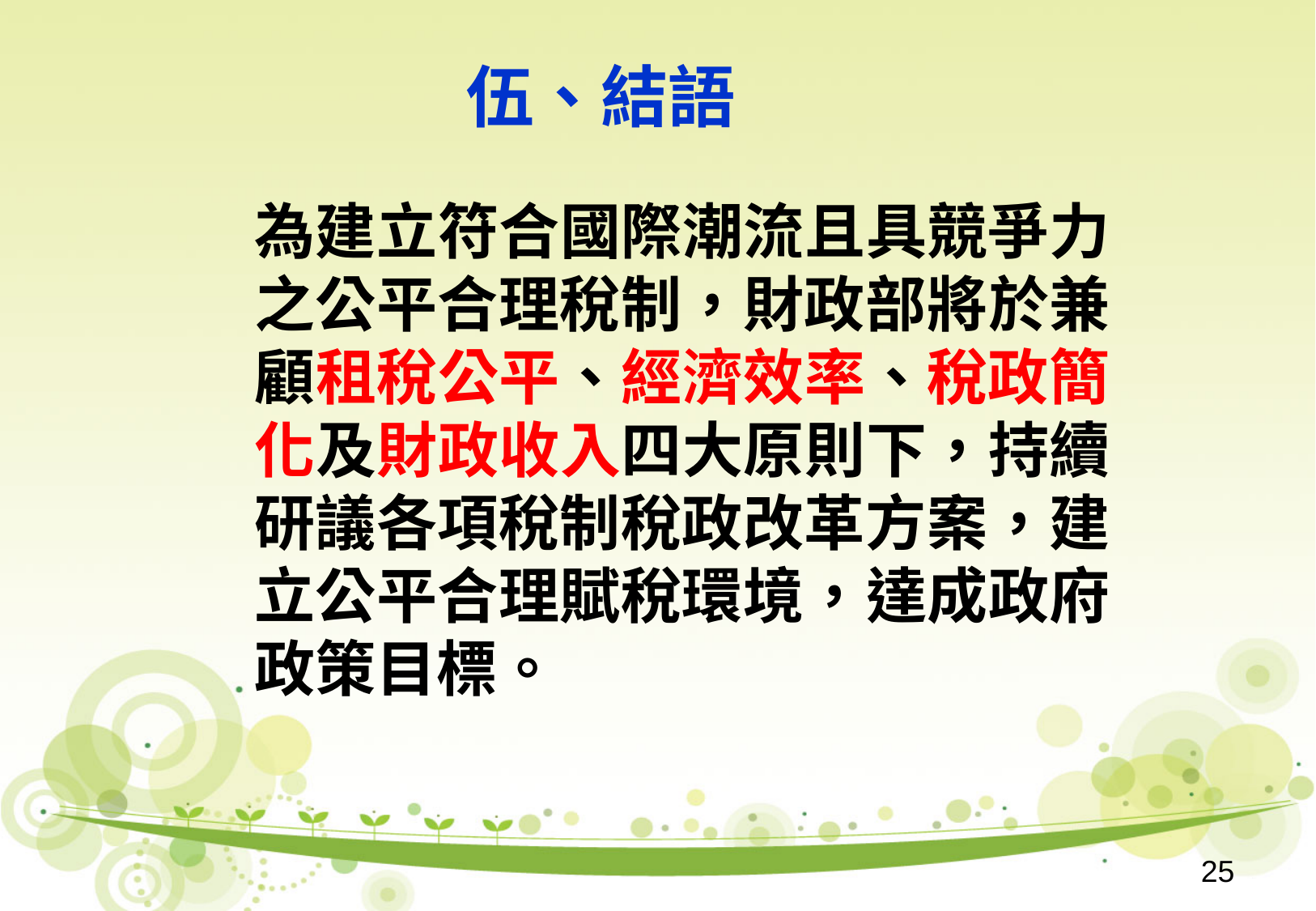

伍、結語
為建立符合國際潮流且具競爭力之公平合理稅制，財政部將於兼顧租稅公平、經濟效率、稅政簡化及財政收入四大原則下，持續研議各項稅制稅政改革方案，建立公平合理賦稅環境，達成政府政策目標。
25